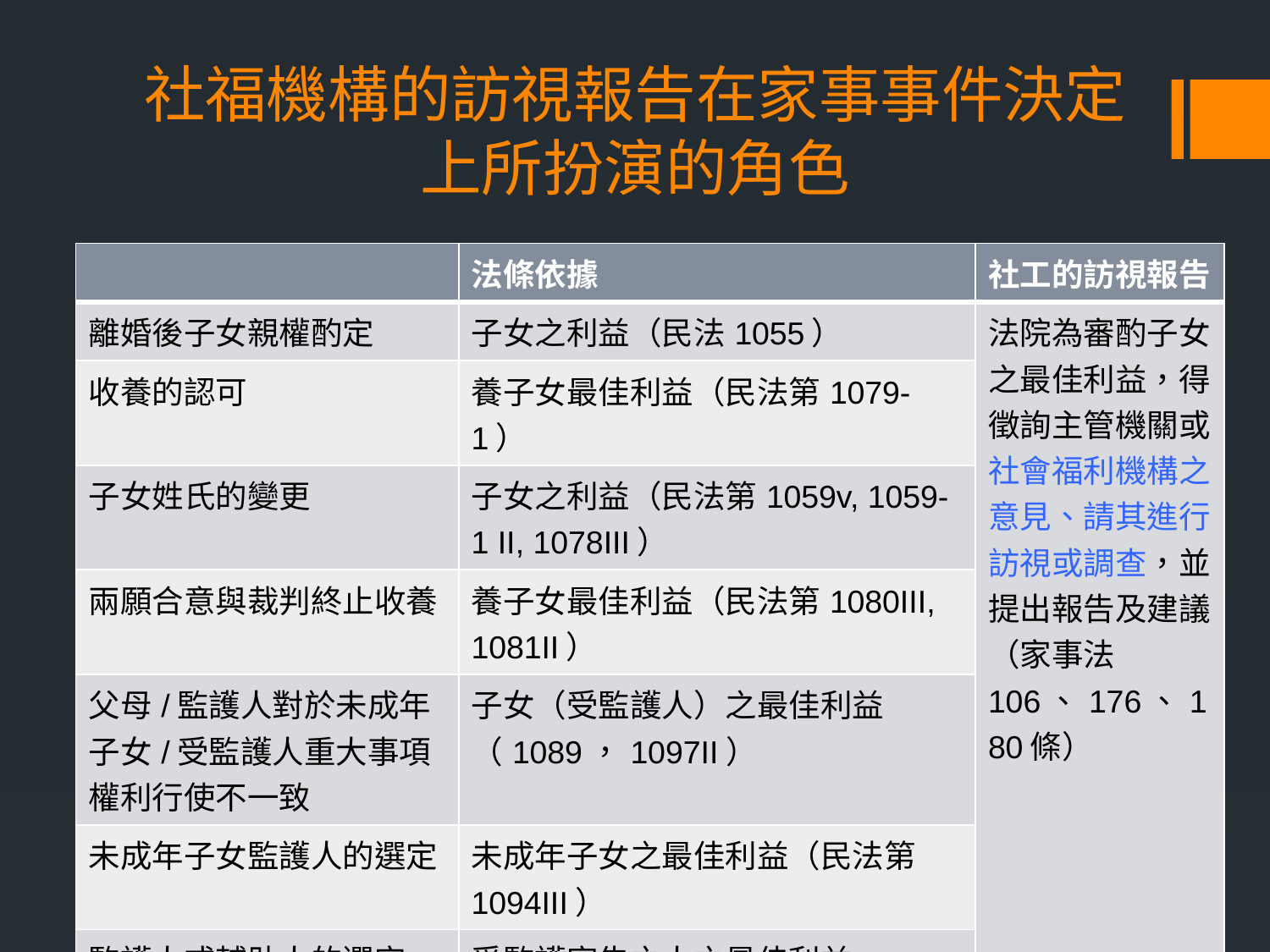

# 社福機構的訪視報告在家事事件決定上所扮演的角色
|  | 法條依據 | 社工的訪視報告 |
| --- | --- | --- |
| 離婚後子女親權酌定 | 子女之利益（民法1055） | 法院為審酌子女之最佳利益，得徵詢主管機關或社會福利機構之意見、請其進行訪視或調查，並提出報告及建議（家事法106、176、180條） |
| 收養的認可 | 養子女最佳利益（民法第1079-1） |  |
| 子女姓氏的變更 | 子女之利益（民法第1059v, 1059-1 II, 1078III） |  |
| 兩願合意與裁判終止收養 | 養子女最佳利益（民法第1080III, 1081II） |  |
| 父母/監護人對於未成年子女/受監護人重大事項權利行使不一致 | 子女（受監護人）之最佳利益（1089，1097II） |  |
| 未成年子女監護人的選定 | 未成年子女之最佳利益（民法第1094III） |  |
| 監護人或輔助人的選定 | 受監護宣告之人之最佳利益（1111-1） |  |